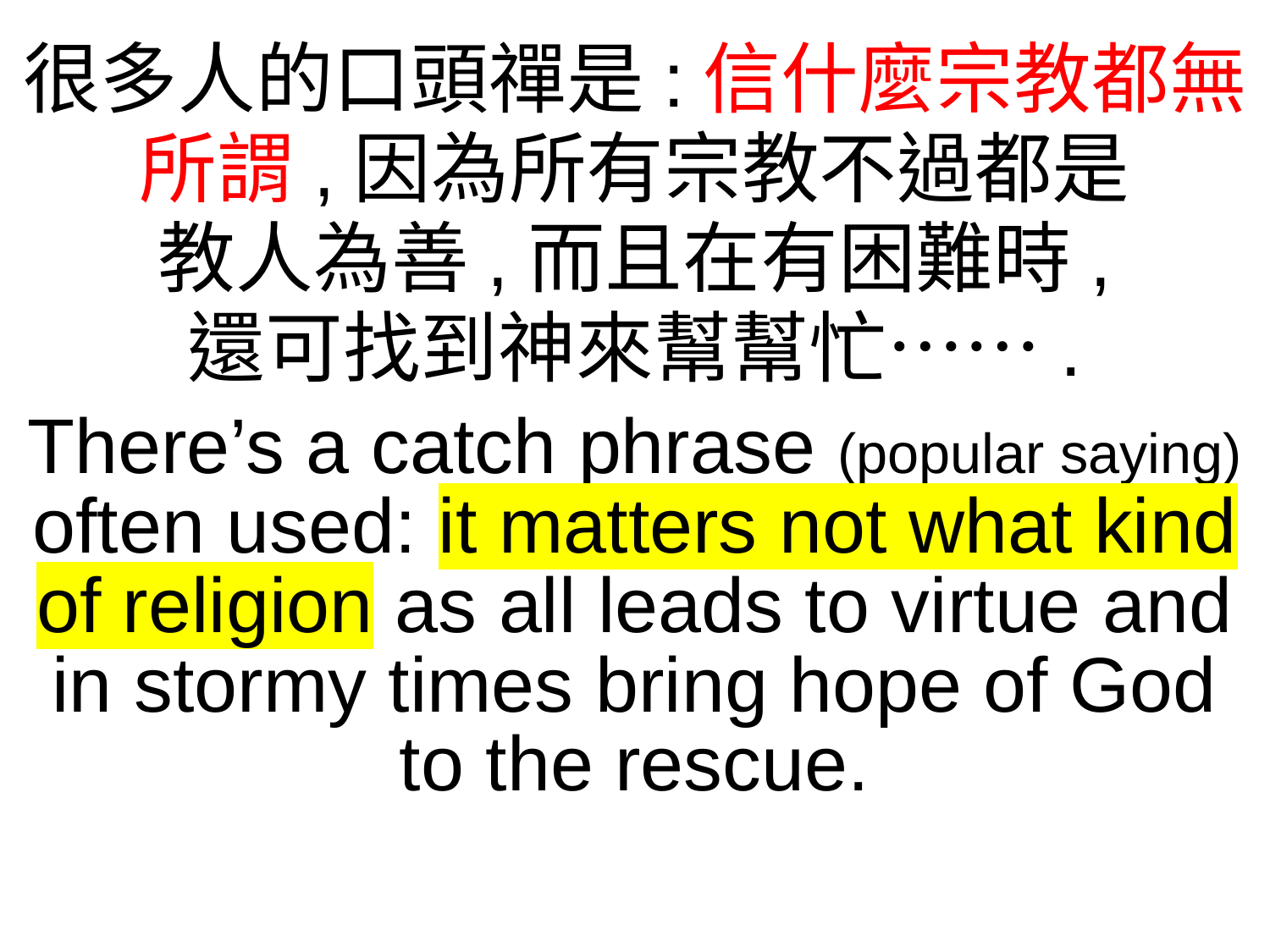

很多人的口頭禪是:信什麼宗教都無所謂,因為所有宗教不過都是
教人為善,而且在有困難時,
還可找到神來幫幫忙…….
There’s a catch phrase (popular saying) often used: it matters not what kind of religion as all leads to virtue and in stormy times bring hope of God to the rescue.